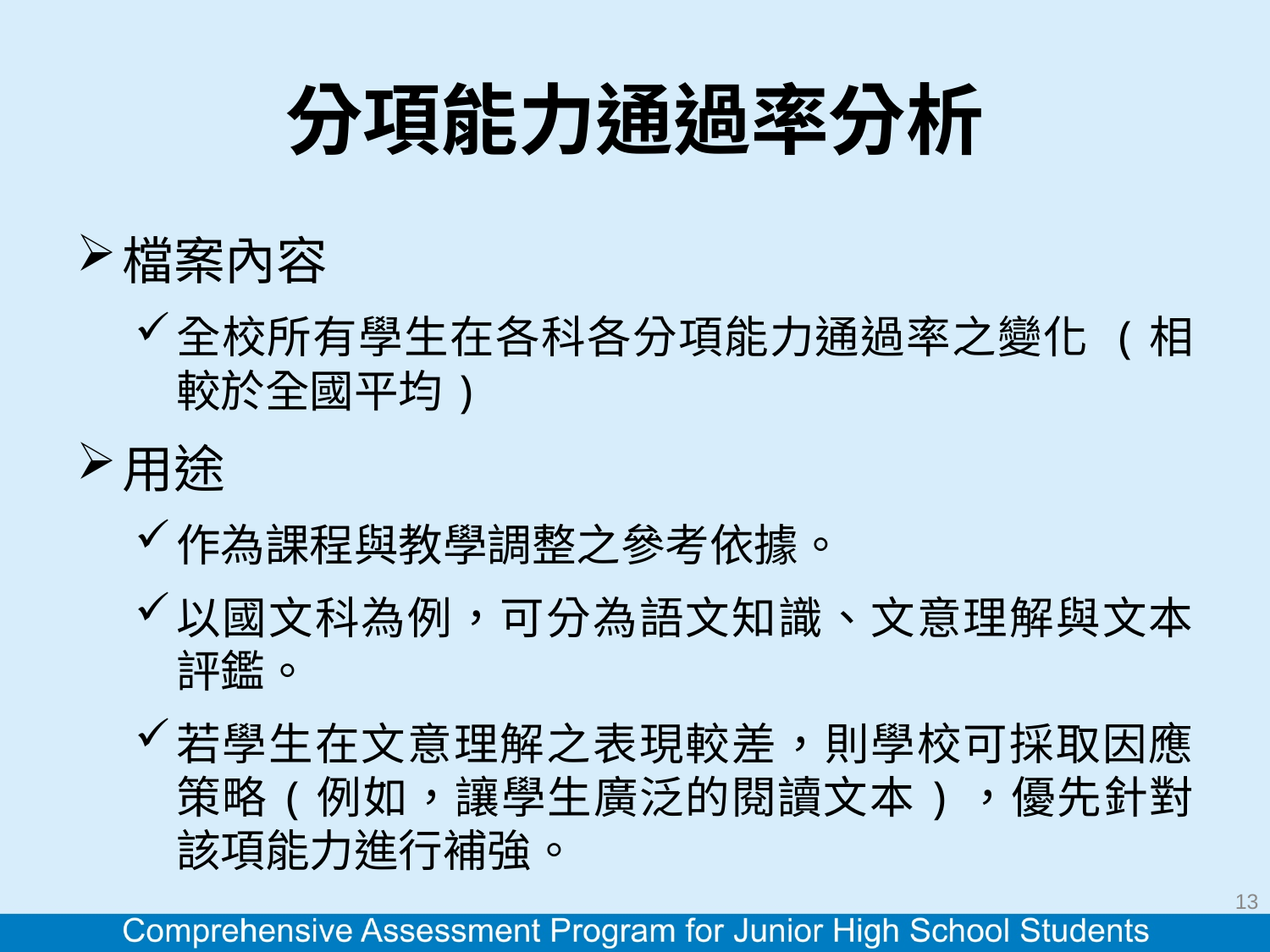

# 分項能力通過率分析
檔案內容
全校所有學生在各科各分項能力通過率之變化 (相較於全國平均)
用途
作為課程與教學調整之參考依據。
以國文科為例，可分為語文知識、文意理解與文本評鑑。
若學生在文意理解之表現較差，則學校可採取因應策略(例如，讓學生廣泛的閱讀文本)，優先針對該項能力進行補強。
13